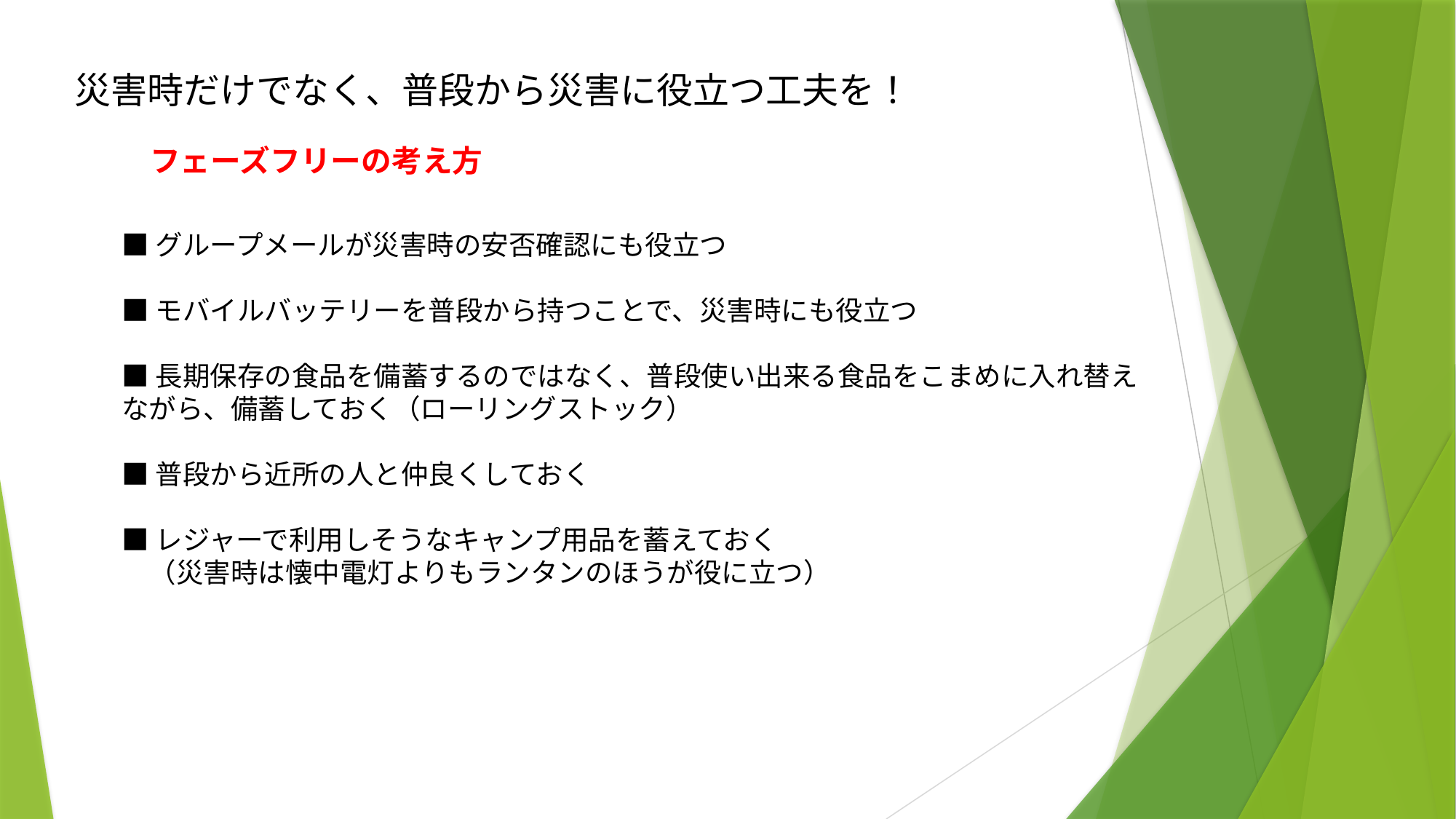

災害時だけでなく、普段から災害に役立つ工夫を！
フェーズフリーの考え方
■グループメールが災害時の安否確認にも役立つ

■モバイルバッテリーを普段から持つことで、災害時にも役立つ

■長期保存の食品を備蓄するのではなく、普段使い出来る食品をこまめに入れ替えながら、備蓄しておく（ローリングストック）

■普段から近所の人と仲良くしておく

■レジャーで利用しそうなキャンプ用品を蓄えておく
　（災害時は懐中電灯よりもランタンのほうが役に立つ）